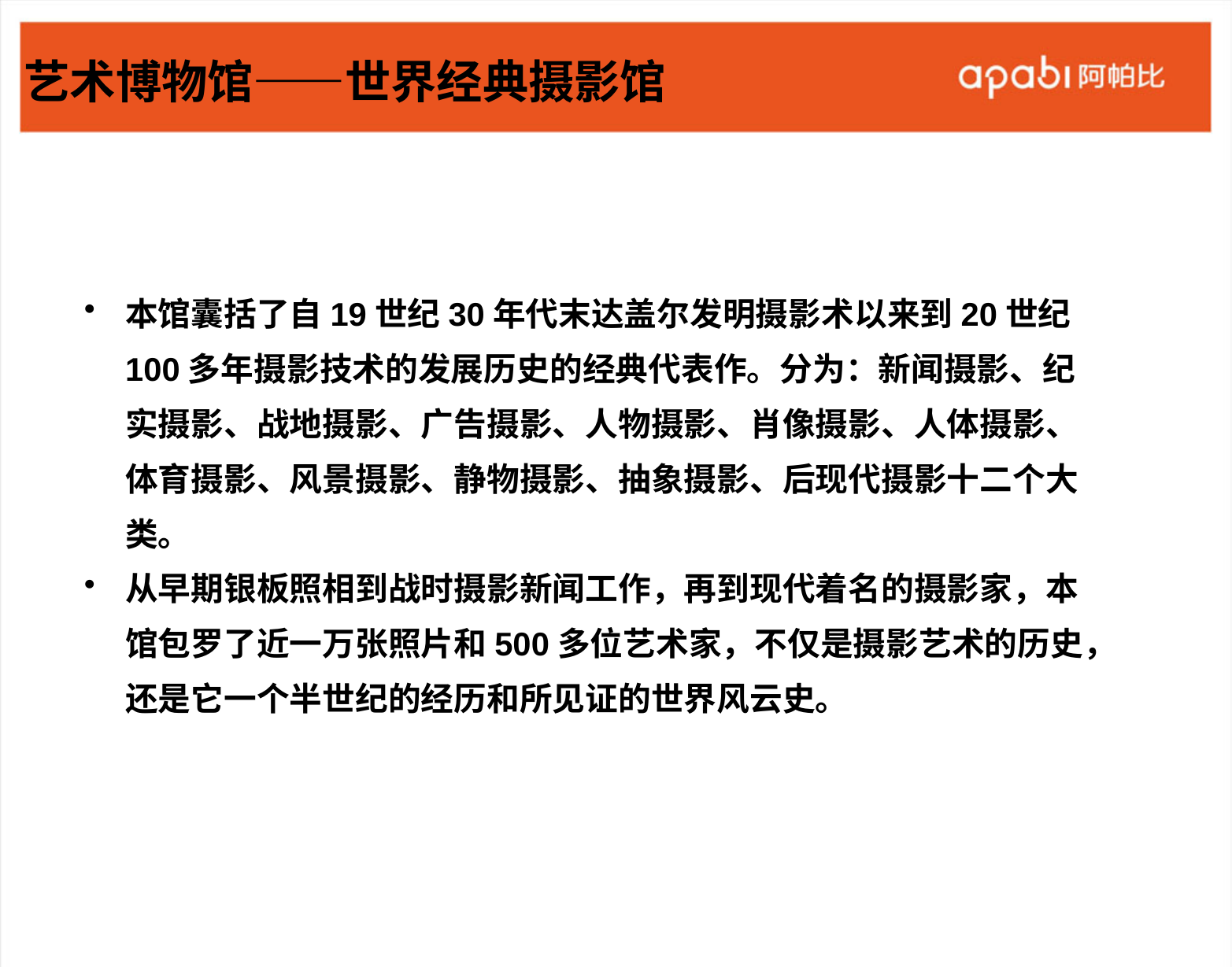

艺术博物馆——世界经典摄影馆
本馆囊括了自19世纪30年代末达盖尔发明摄影术以来到20世纪100多年摄影技术的发展历史的经典代表作。分为：新闻摄影、纪实摄影、战地摄影、广告摄影、人物摄影、肖像摄影、人体摄影、体育摄影、风景摄影、静物摄影、抽象摄影、后现代摄影十二个大类。
从早期银板照相到战时摄影新闻工作，再到现代着名的摄影家，本馆包罗了近一万张照片和500多位艺术家，不仅是摄影艺术的历史，还是它一个半世纪的经历和所见证的世界风云史。